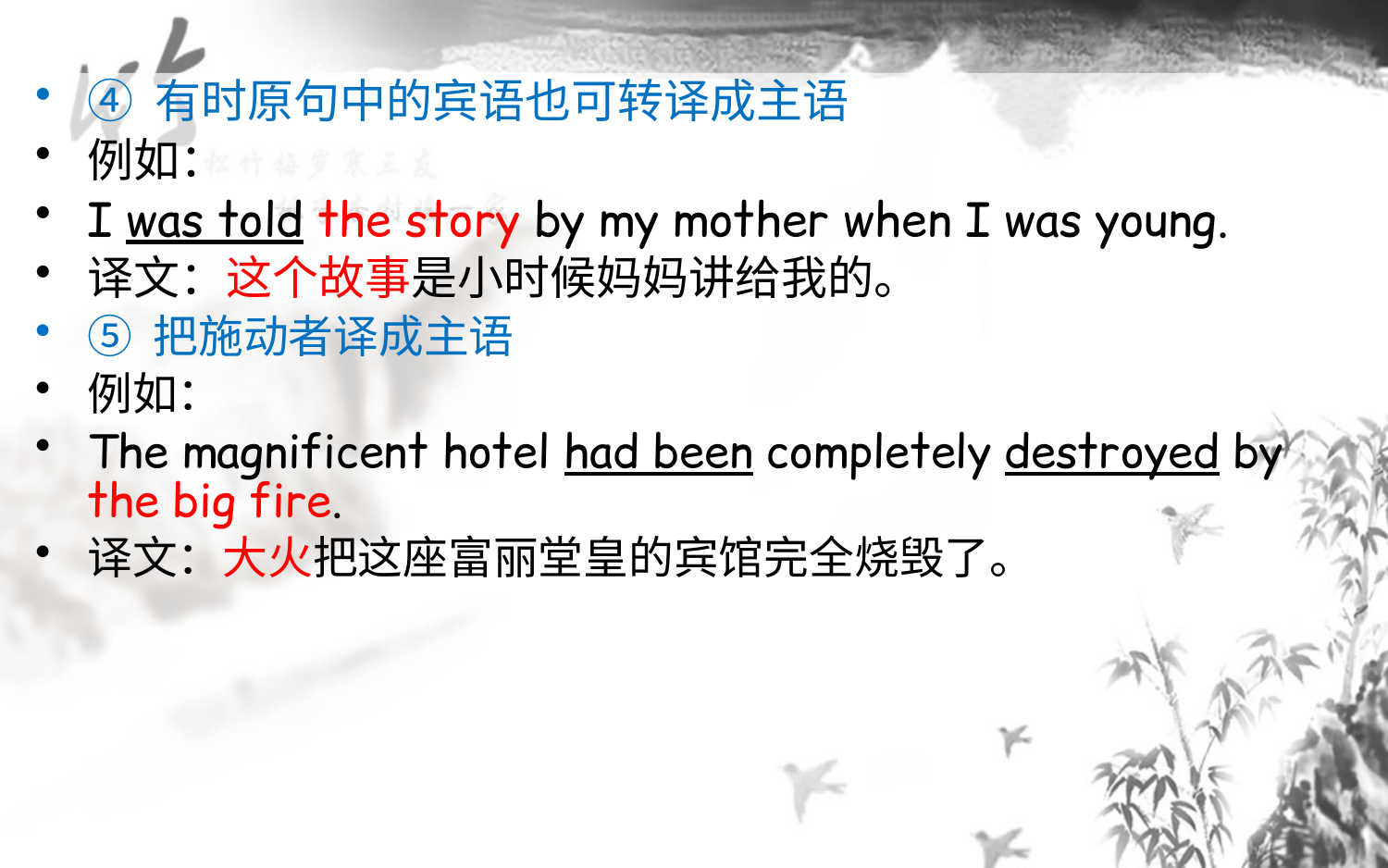

④ 有时原句中的宾语也可转译成主语
例如：
I was told the story by my mother when I was young.
译文：这个故事是小时候妈妈讲给我的。
⑤ 把施动者译成主语
例如：
The magnificent hotel had been completely destroyed by the big fire.
译文：大火把这座富丽堂皇的宾馆完全烧毁了。